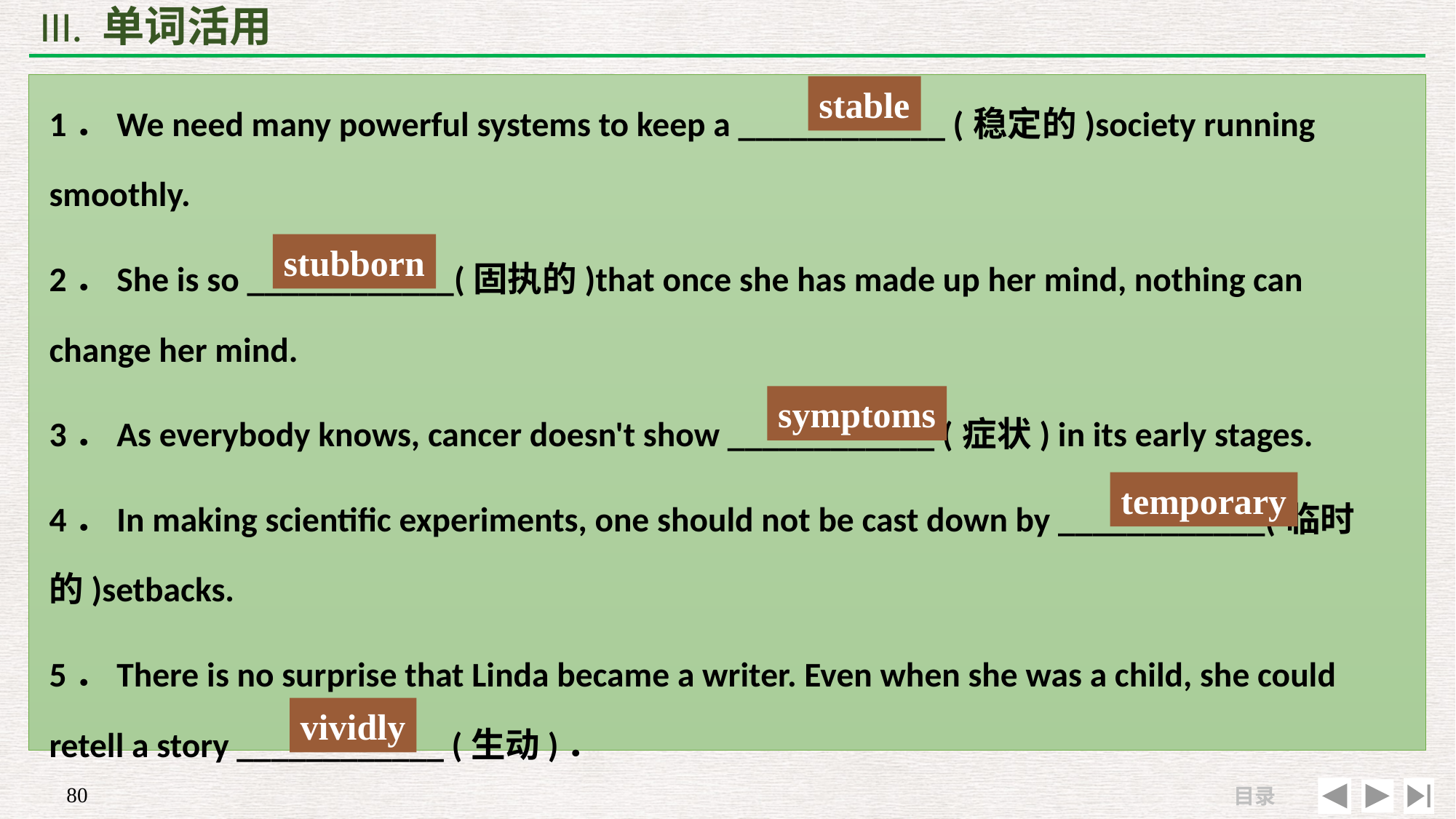

# III. 单词活用
1．We need many powerful systems to keep a ____________ (稳定的)society running smoothly.
2．She is so ____________(固执的)that once she has made up her mind, nothing can change her mind.
3．As everybody knows, cancer doesn't show ____________ (症状) in its early stages.
4．In making scientific experiments, one should not be cast down by ____________(临时的)setbacks.
5．There is no surprise that Linda became a writer. Even when she was a child, she could retell a story ____________ (生动)．

stable
stubborn
symptoms
temporary
vividly